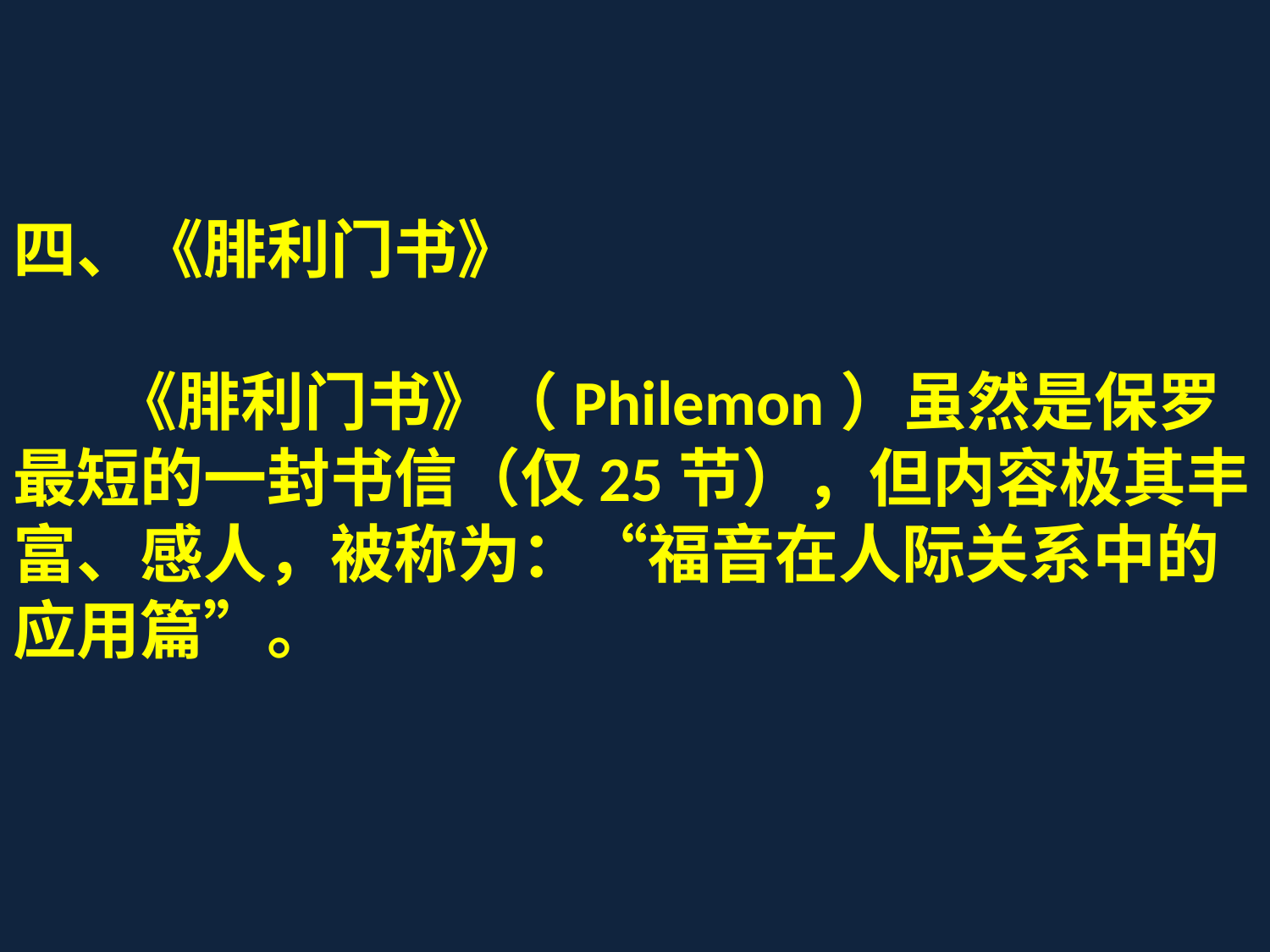

四、《腓利门书》

      《腓利门书》（Philemon）虽然是保罗最短的一封书信（仅25节），但内容极其丰富、感人，被称为：“福音在人际关系中的应用篇”。